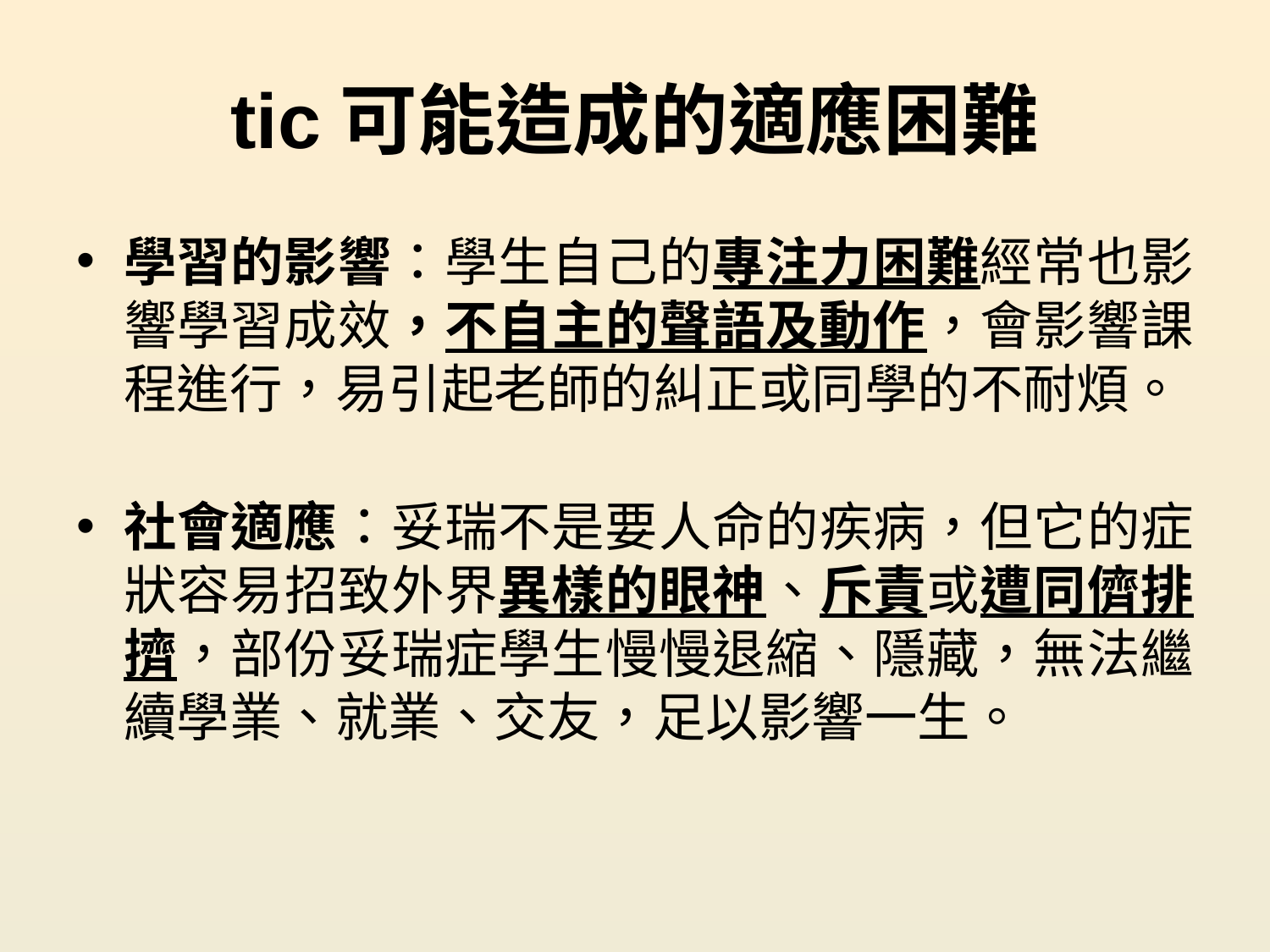

# tic可能造成的適應困難
學習的影響：學生自己的專注力困難經常也影響學習成效，不自主的聲語及動作，會影響課程進行，易引起老師的糾正或同學的不耐煩。

社會適應：妥瑞不是要人命的疾病，但它的症狀容易招致外界異樣的眼神、斥責或遭同儕排擠，部份妥瑞症學生慢慢退縮、隱藏，無法繼續學業、就業、交友，足以影響一生。